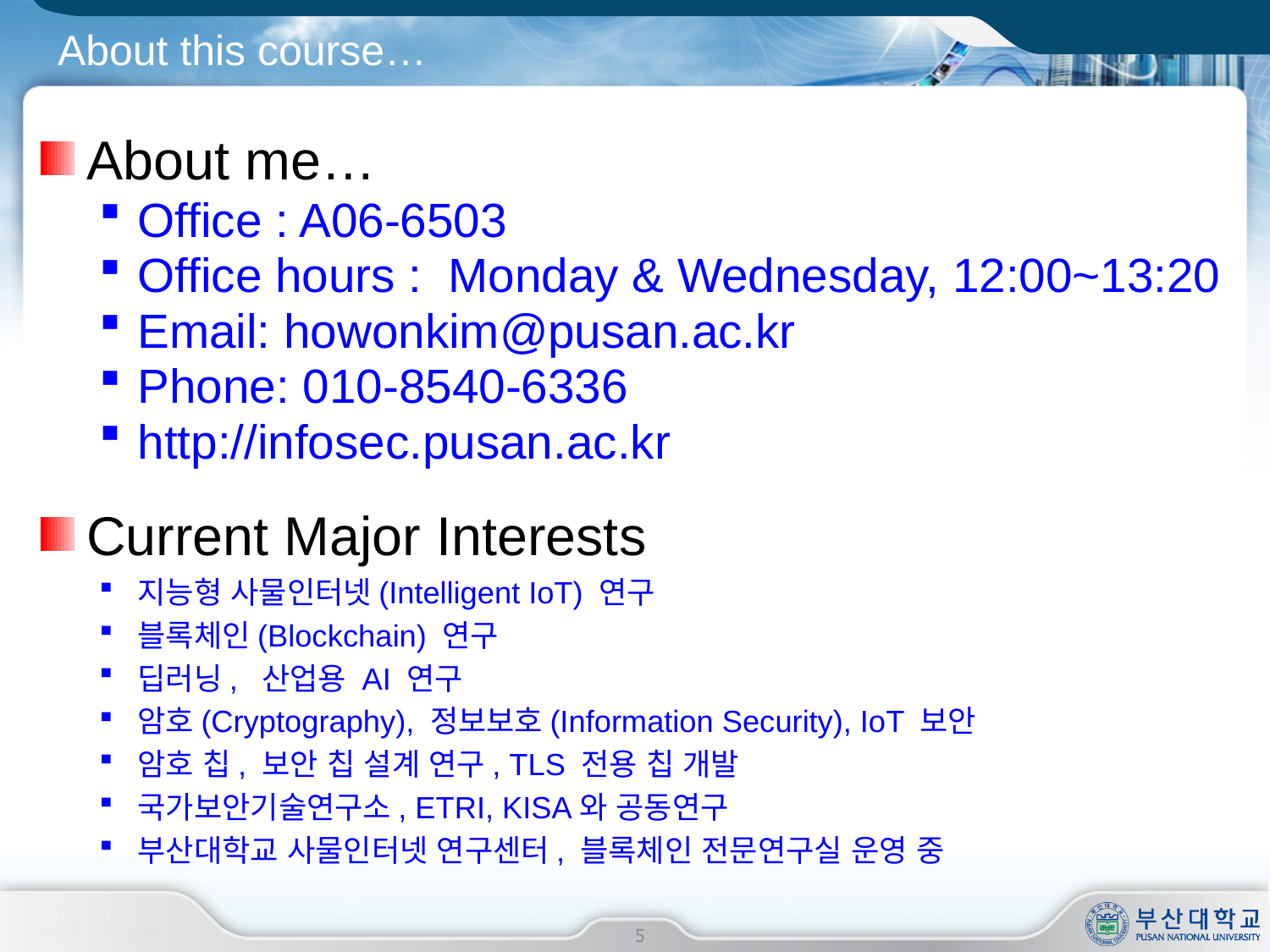

# About this course…
About me…
Office : A06-6503
Office hours :  Monday & Wednesday, 12:00~13:20
Email: howonkim@pusan.ac.kr
Phone: 010-8540-6336
http://infosec.pusan.ac.kr
Current Major Interests
지능형 사물인터넷(Intelligent IoT) 연구
블록체인(Blockchain) 연구
딥러닝,  산업용 AI 연구
암호(Cryptography), 정보보호(Information Security), IoT 보안
암호 칩, 보안 칩 설계 연구, TLS 전용 칩 개발
국가보안기술연구소, ETRI, KISA와 공동연구
부산대학교 사물인터넷 연구센터, 블록체인 전문연구실 운영 중
5